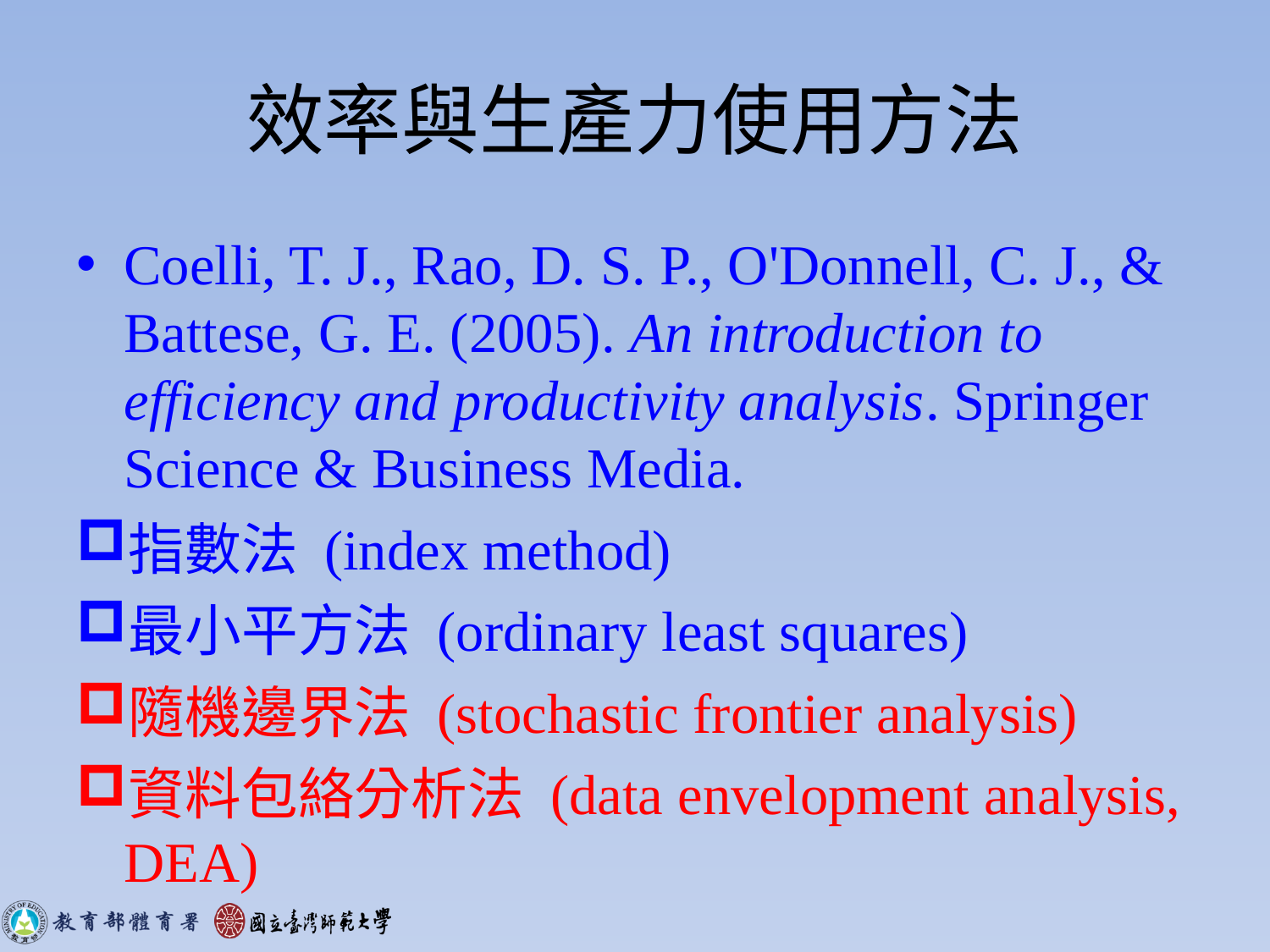

# 效率與生產力使用方法
Coelli, T. J., Rao, D. S. P., O'Donnell, C. J., & Battese, G. E. (2005). An introduction to efficiency and productivity analysis. Springer Science & Business Media.
指數法 (index method)
最小平方法 (ordinary least squares)
隨機邊界法 (stochastic frontier analysis)
資料包絡分析法 (data envelopment analysis, DEA)